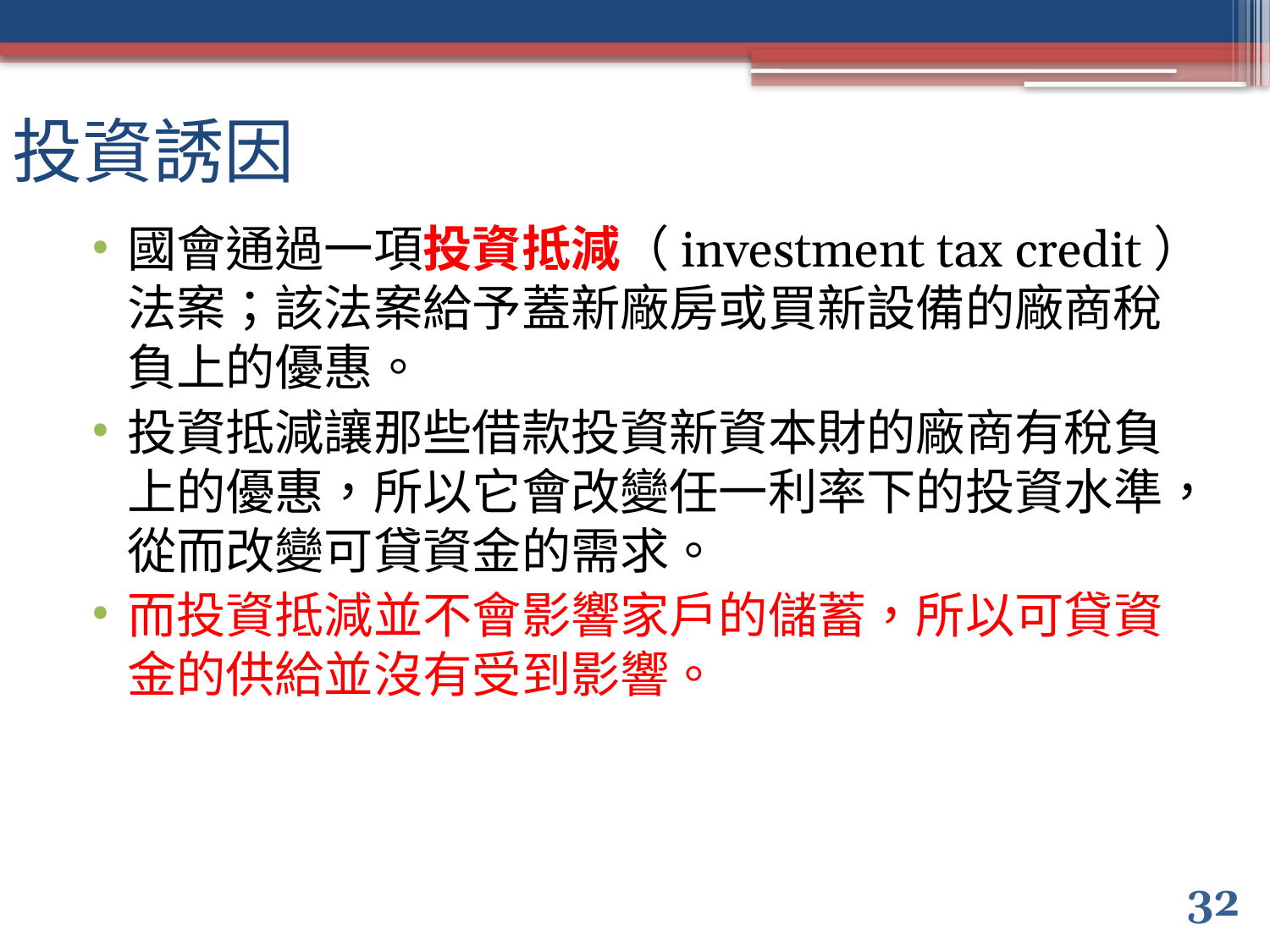

# 投資誘因
國會通過一項投資抵減（investment tax credit）法案；該法案給予蓋新廠房或買新設備的廠商稅負上的優惠。
投資抵減讓那些借款投資新資本財的廠商有稅負上的優惠，所以它會改變任一利率下的投資水準，從而改變可貸資金的需求。
而投資抵減並不會影響家戶的儲蓄，所以可貸資金的供給並沒有受到影響。

32